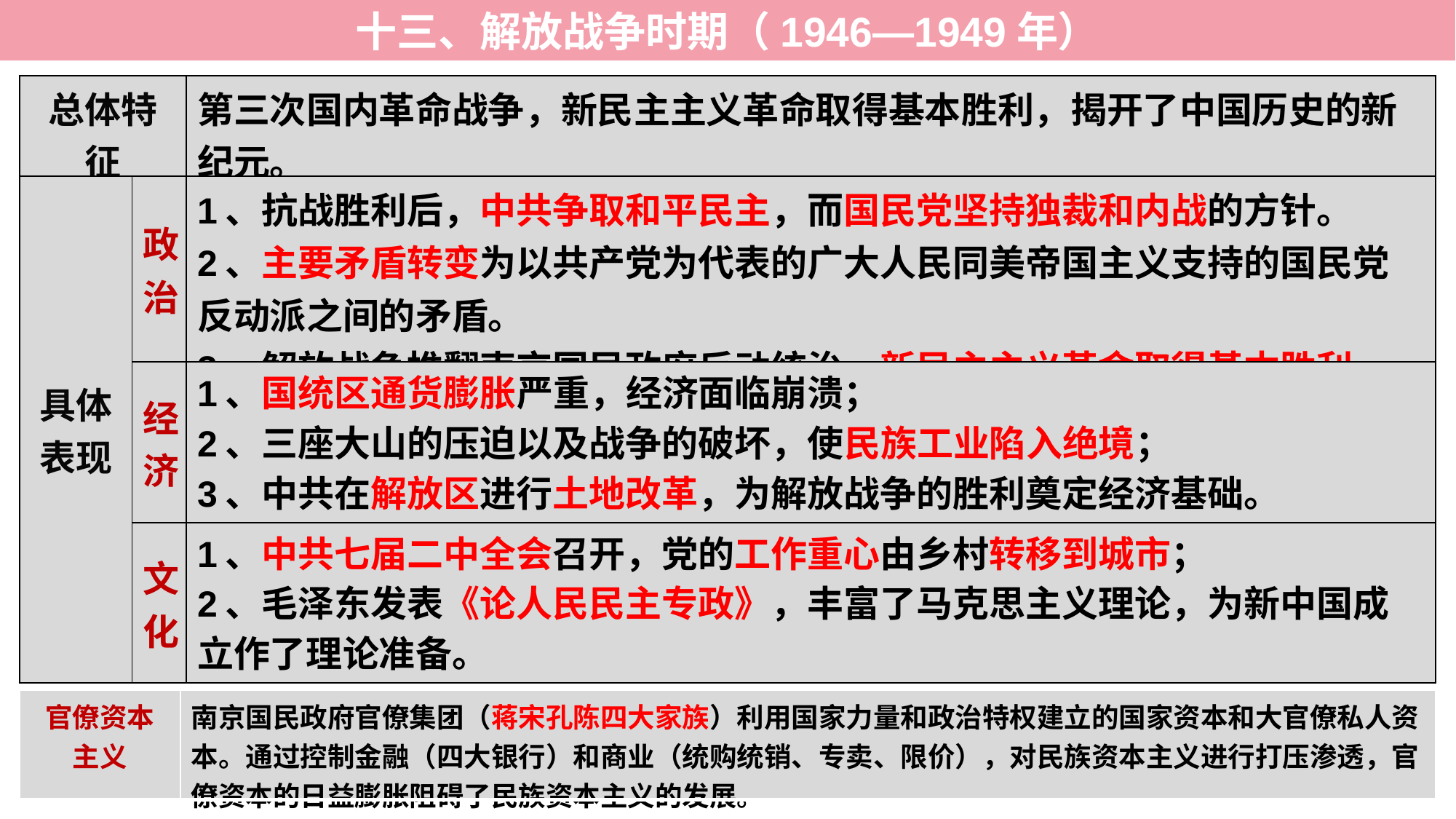

十三、解放战争时期（1946—1949年）
| 总体特征 |  | 第三次国内革命战争，新民主主义革命取得基本胜利，揭开了中国历史的新纪元。 |
| --- | --- | --- |
| 具体表现 | 政治 | 1、抗战胜利后，中共争取和平民主，而国民党坚持独裁和内战的方针。 2、主要矛盾转变为以共产党为代表的广大人民同美帝国主义支持的国民党反动派之间的矛盾。 3、解放战争推翻南京国民政府反动统治，新民主主义革命取得基本胜利 |
|  | 经济 | 1、国统区通货膨胀严重，经济面临崩溃； 2、三座大山的压迫以及战争的破坏，使民族工业陷入绝境； 3、中共在解放区进行土地改革，为解放战争的胜利奠定经济基础。 |
|  | 文化 | 1、中共七届二中全会召开，党的工作重心由乡村转移到城市； 2、毛泽东发表《论人民民主专政》，丰富了马克思主义理论，为新中国成立作了理论准备。 |
| 官僚资本 主义 | 南京国民政府官僚集团（蒋宋孔陈四大家族）利用国家力量和政治特权建立的国家资本和大官僚私人资本。通过控制金融（四大银行）和商业（统购统销、专卖、限价），对民族资本主义进行打压渗透，官僚资本的日益膨胀阻碍了民族资本主义的发展。 |
| --- | --- |